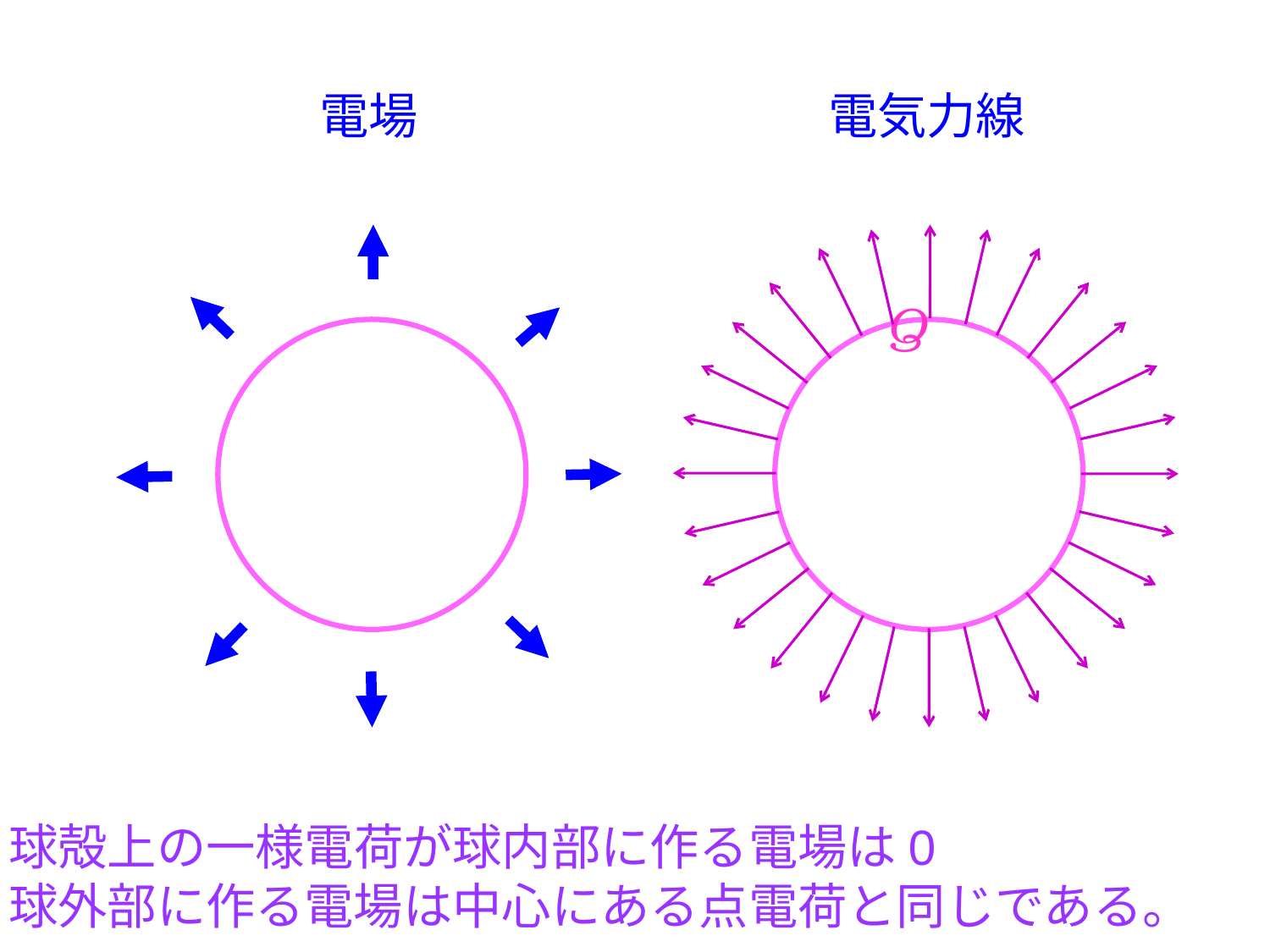

電場
電気力線

Q

球殻上の一様電荷が球内部に作る電場は0
球外部に作る電場は中心にある点電荷と同じである。